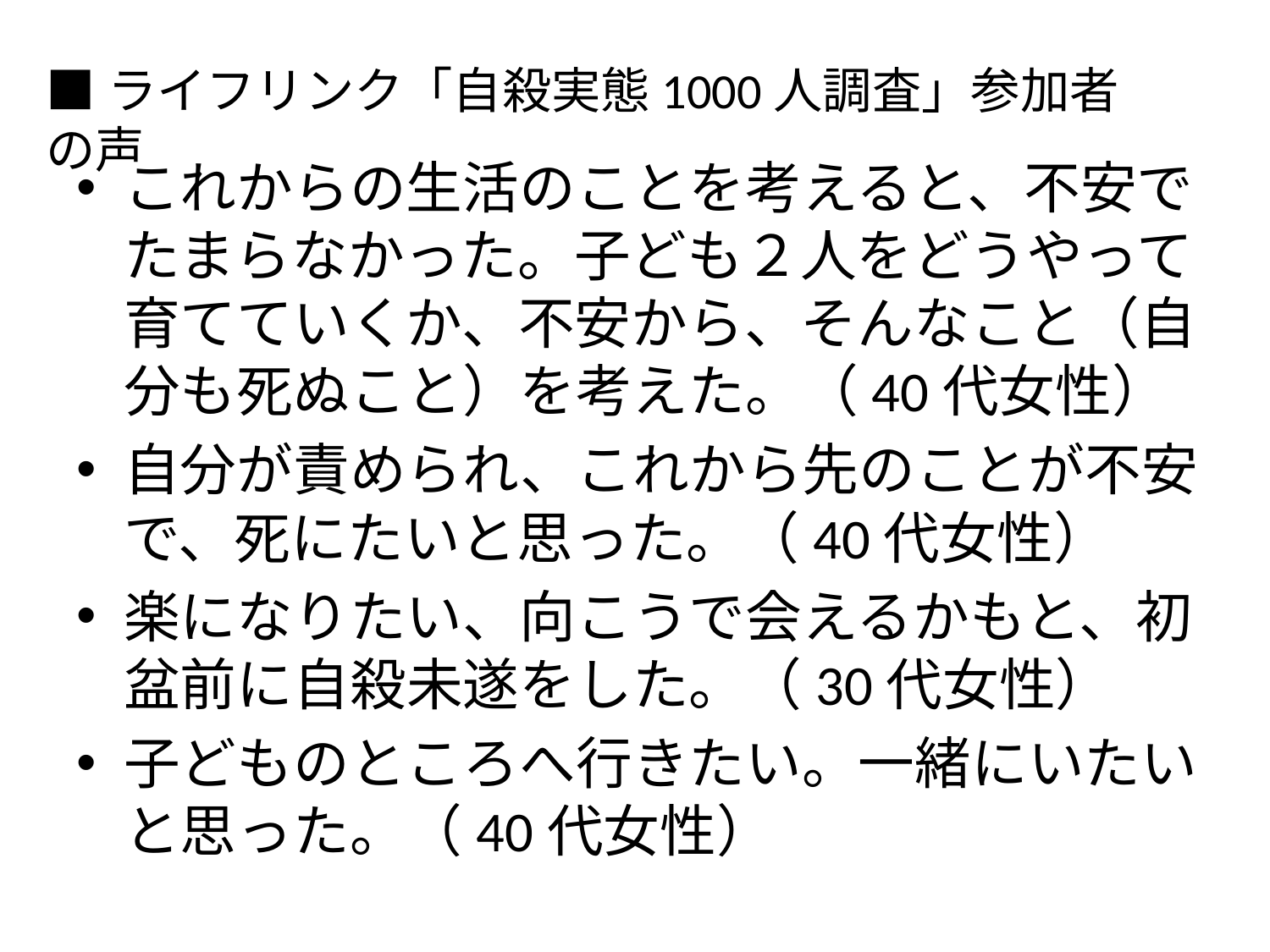

■ライフリンク「自殺実態1000人調査」参加者の声
これからの生活のことを考えると、不安でたまらなかった。子ども２人をどうやって育てていくか、不安から、そんなこと（自分も死ぬこと）を考えた。（40代女性）
自分が責められ、これから先のことが不安で、死にたいと思った。（40代女性）
楽になりたい、向こうで会えるかもと、初盆前に自殺未遂をした。（30代女性）
子どものところへ行きたい。一緒にいたいと思った。（40代女性）